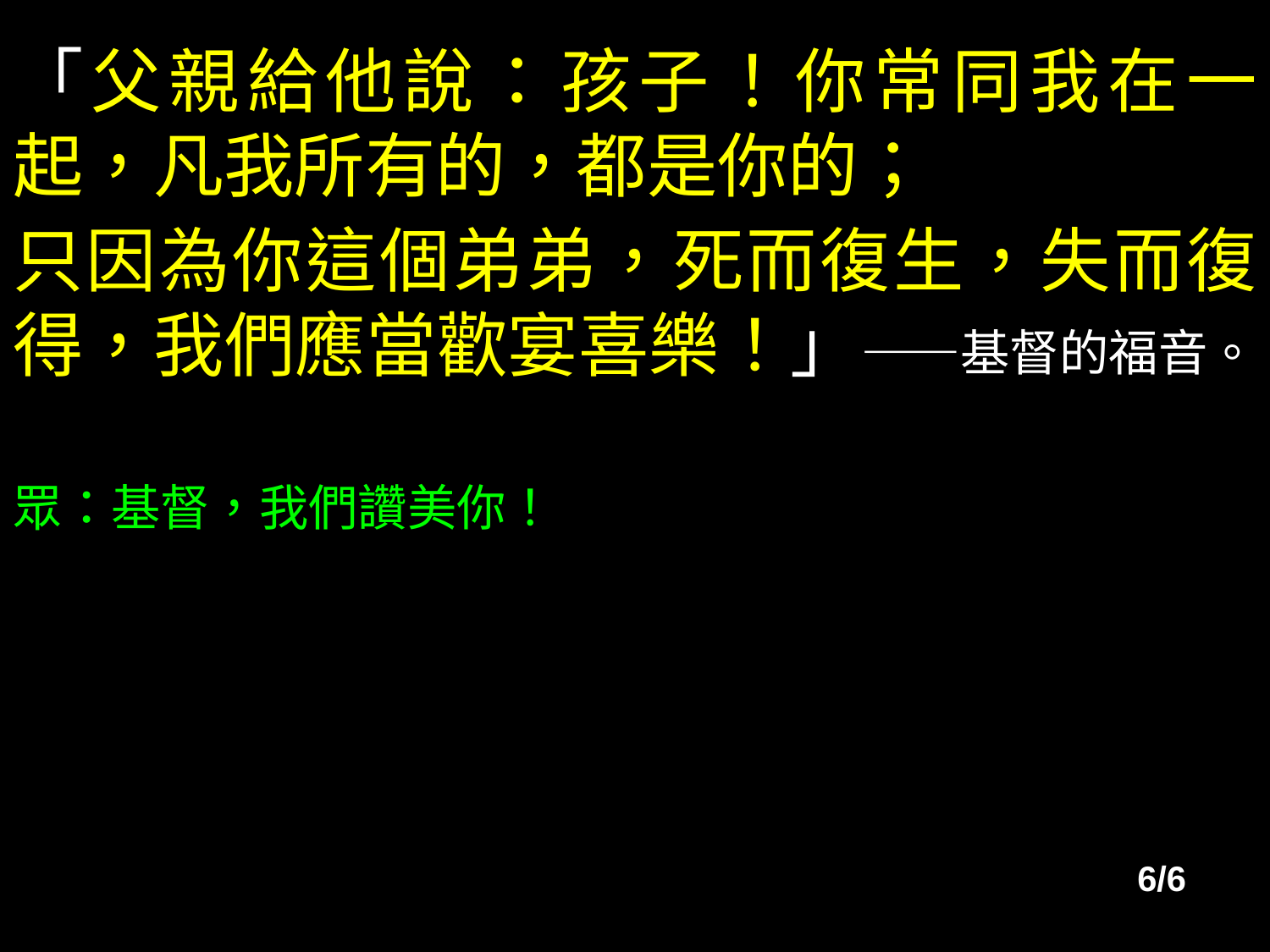

「父親給他說：孩子！你常同我在一起，凡我所有的，都是你的；
只因為你這個弟弟，死而復生，失而復得，我們應當歡宴喜樂！」——基督的福音。
眾：基督，我們讚美你！

6/6